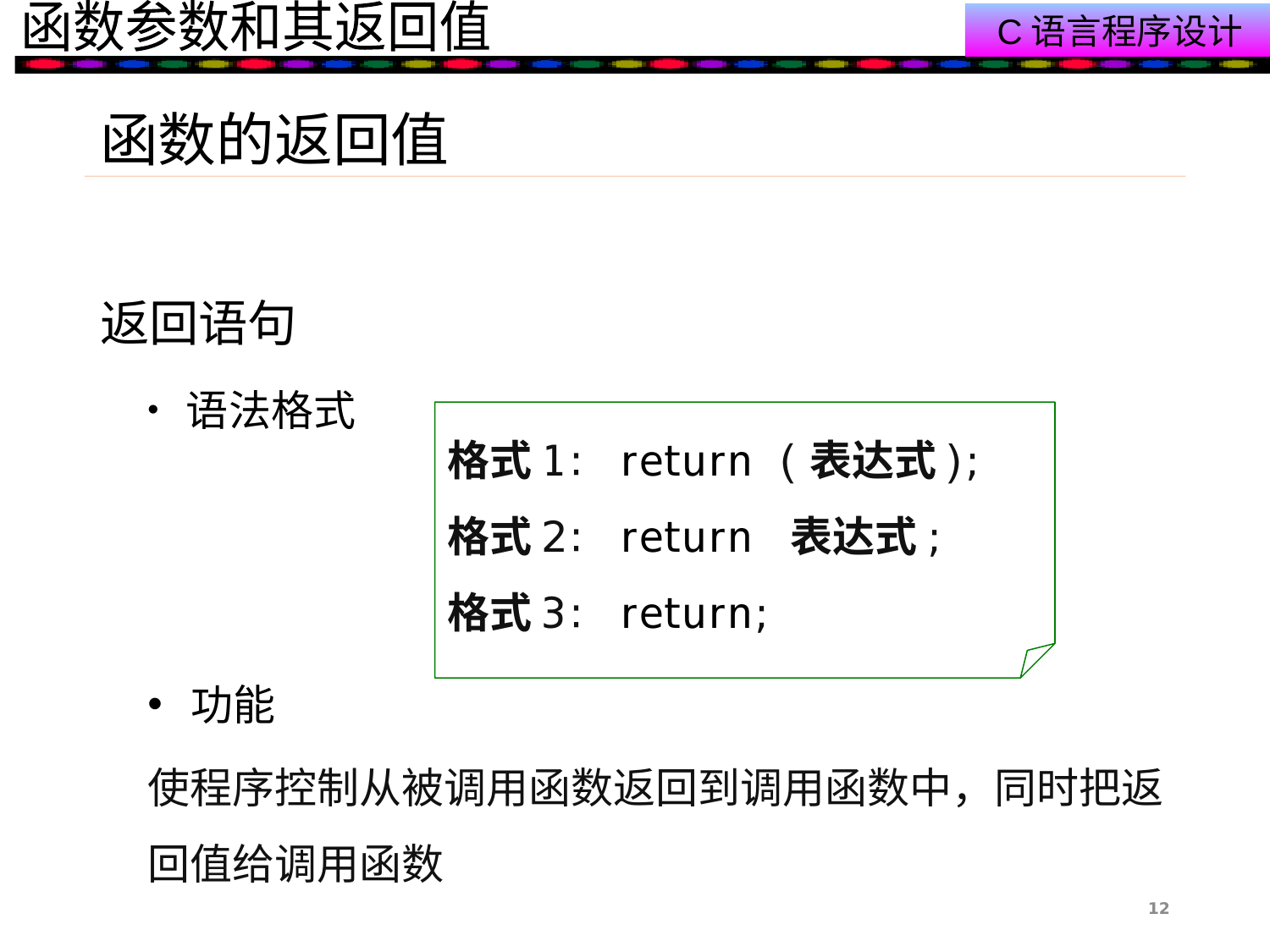

# 函数的返回值
返回语句
 语法格式

 功能
使程序控制从被调用函数返回到调用函数中，同时把返回值给调用函数

格式1:   return  (表达式);
格式2:   return  表达式;
格式3:   return;
12